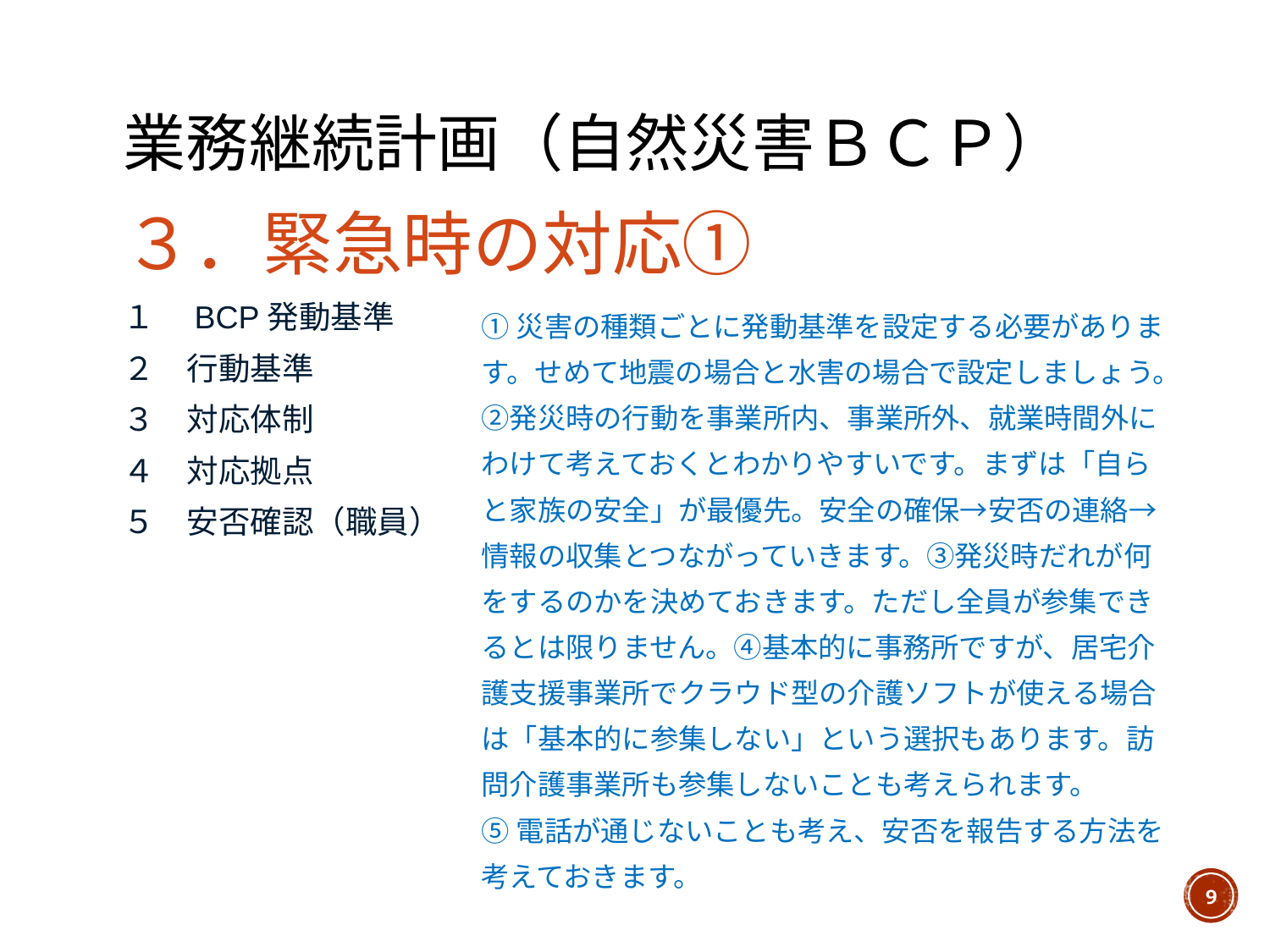

# 業務継続計画（自然災害ＢＣＰ） ３．緊急時の対応①
①災害の種類ごとに発動基準を設定する必要があります。せめて地震の場合と水害の場合で設定しましょう。②発災時の行動を事業所内、事業所外、就業時間外にわけて考えておくとわかりやすいです。まずは「自らと家族の安全」が最優先。安全の確保→安否の連絡→情報の収集とつながっていきます。③発災時だれが何をするのかを決めておきます。ただし全員が参集できるとは限りません。④基本的に事務所ですが、居宅介護支援事業所でクラウド型の介護ソフトが使える場合は「基本的に参集しない」という選択もあります。訪問介護事業所も参集しないことも考えられます。
⑤電話が通じないことも考え、安否を報告する方法を考えておきます。
１　BCP発動基準
２　行動基準
３　対応体制
４　対応拠点
５　安否確認（職員）
9